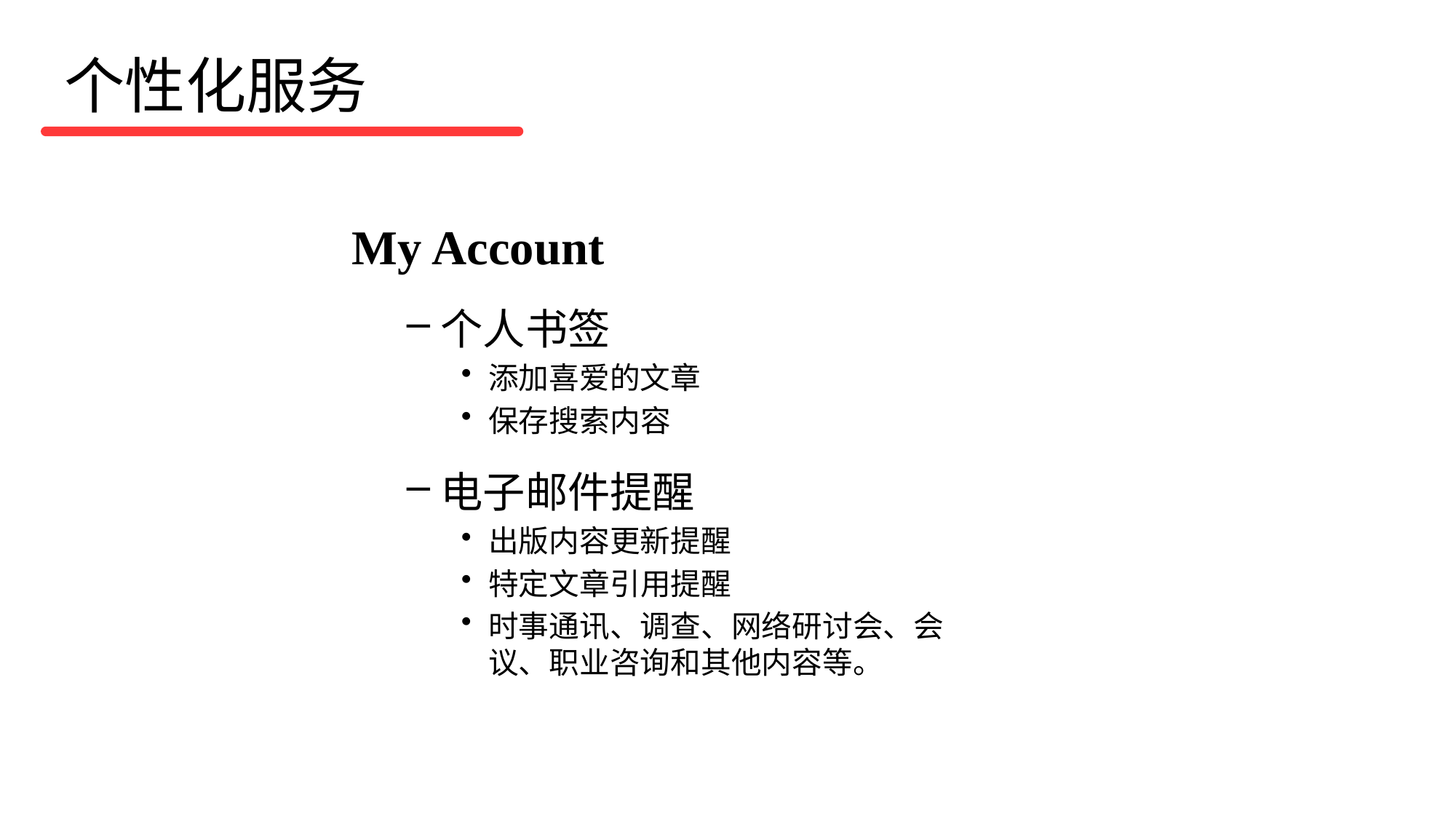

个性化服务

My Account
个人书签
添加喜爱的文章
保存搜索内容
电子邮件提醒
出版内容更新提醒
特定文章引用提醒
时事通讯、调查、网络研讨会、会议、职业咨询和其他内容等。